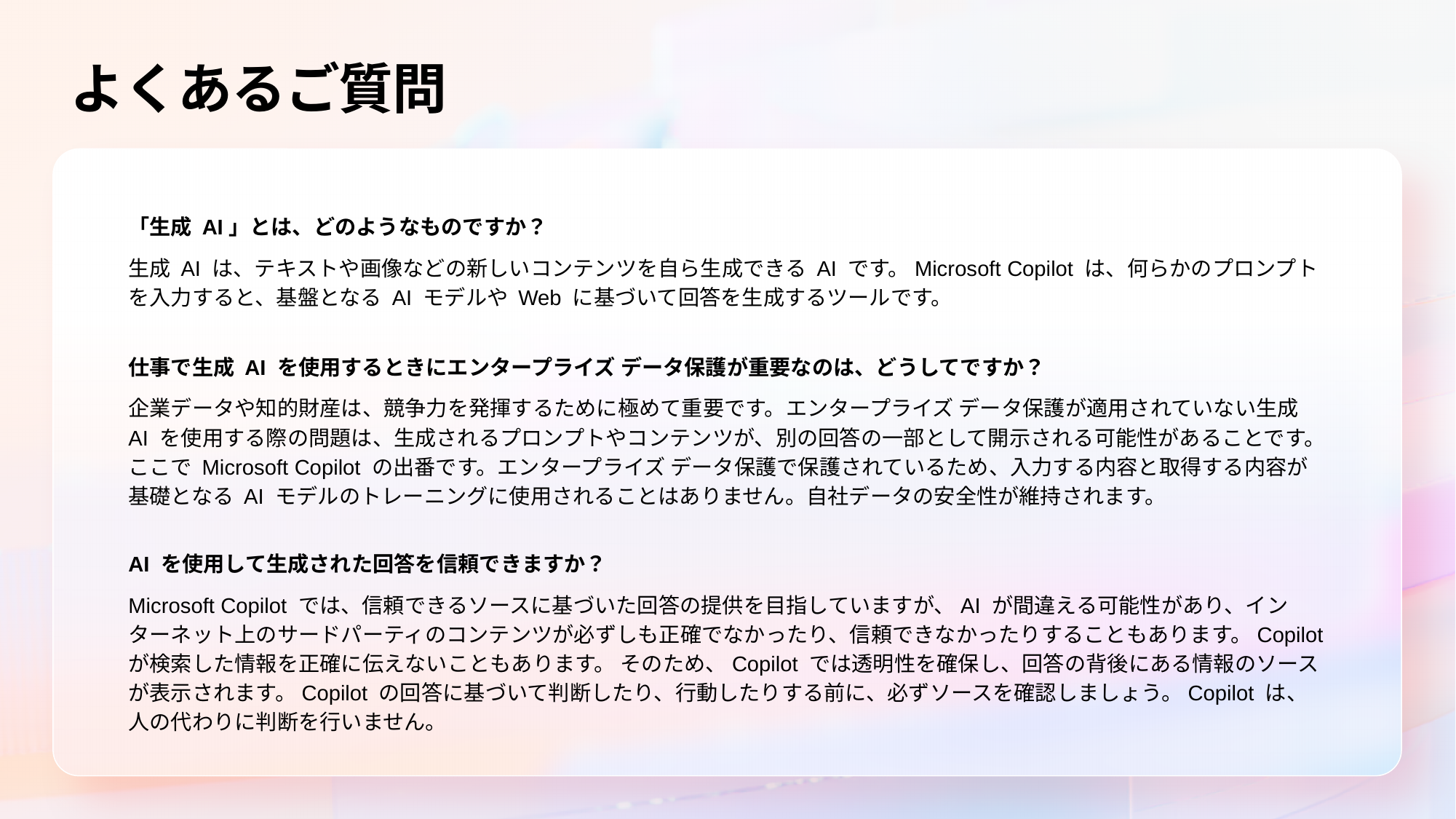

よくあるご質問

「生成 AI」とは、どのようなものですか？
生成 AI は、テキストや画像などの新しいコンテンツを自ら生成できる AI です。Microsoft Copilot は、何らかのプロンプトを入力すると、基盤となる AI モデルや Web に基づいて回答を生成するツールです。
仕事で生成 AI を使用するときにエンタープライズ データ保護が重要なのは、どうしてですか？
企業データや知的財産は、競争力を発揮するために極めて重要です。エンタープライズ データ保護が適用されていない生成 AI を使用する際の問題は、生成されるプロンプトやコンテンツが、別の回答の一部として開示される可能性があることです。ここで Microsoft Copilot の出番です。エンタープライズ データ保護で保護されているため、入力する内容と取得する内容が基礎となる AI モデルのトレーニングに使用されることはありません。自社データの安全性が維持されます。
AI を使用して生成された回答を信頼できますか？
Microsoft Copilot では、信頼できるソースに基づいた回答の提供を目指していますが、AI が間違える可能性があり、インターネット上のサードパーティのコンテンツが必ずしも正確でなかったり、信頼できなかったりすることもあります。Copilot が検索した情報を正確に伝えないこともあります。 そのため、Copilot では透明性を確保し、回答の背後にある情報のソースが表示されます。Copilot の回答に基づいて判断したり、行動したりする前に、必ずソースを確認しましょう。Copilot は、人の代わりに判断を行いません。